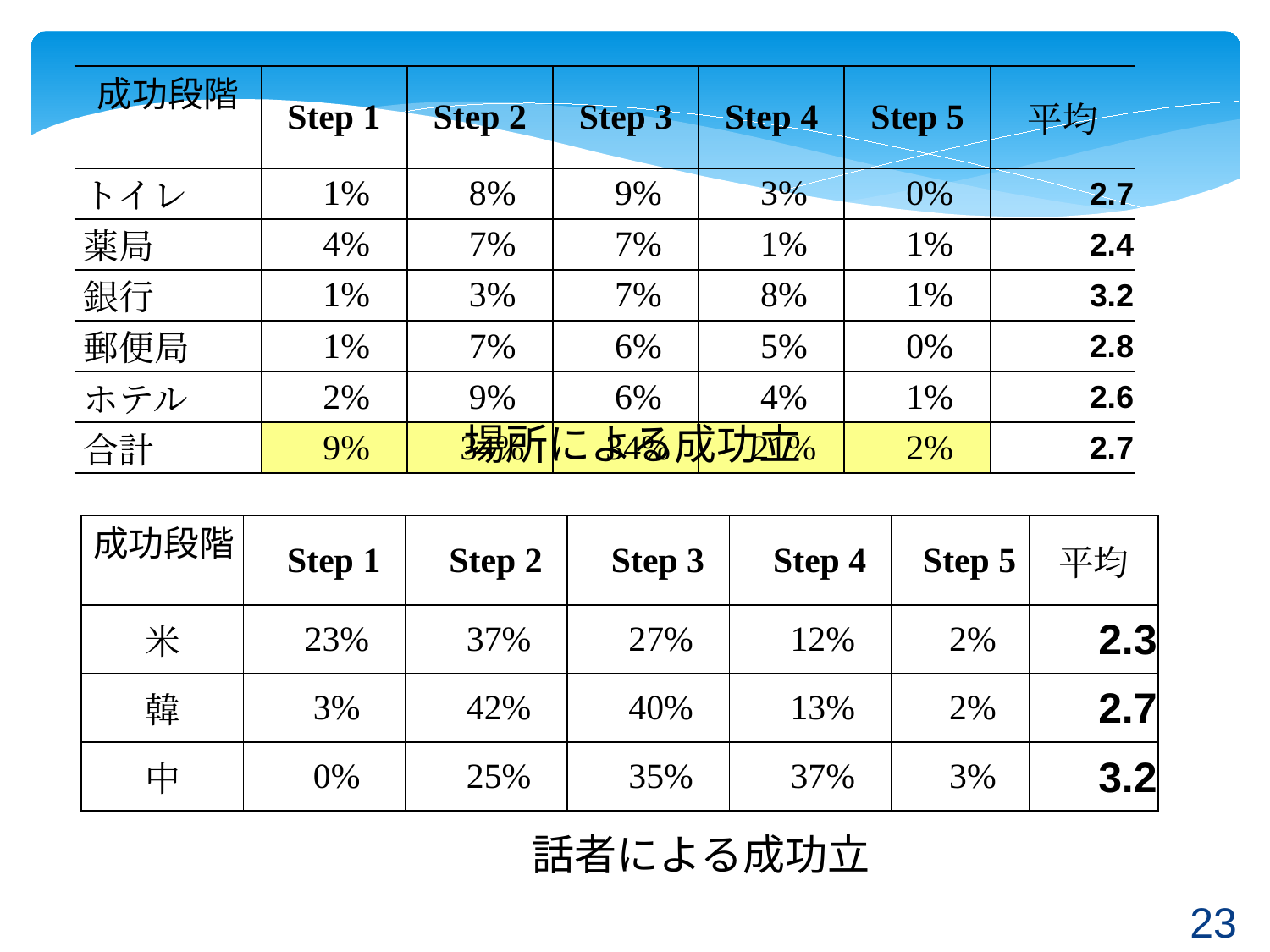

| 成功段階 | Step 1 | Step 2 | Step 3 | Step 4 | Step 5 | 平均 |
| --- | --- | --- | --- | --- | --- | --- |
| トイレ | 1% | 8% | 9% | 3% | 0% | 2.7 |
| 薬局 | 4% | 7% | 7% | 1% | 1% | 2.4 |
| 銀行 | 1% | 3% | 7% | 8% | 1% | 3.2 |
| 郵便局 | 1% | 7% | 6% | 5% | 0% | 2.8 |
| ホテル | 2% | 9% | 6% | 4% | 1% | 2.6 |
| 合計 | 9% | 34% | 34% | 21% | 2% | 2.7 |
場所による成功立
| 成功段階 | Step 1 | Step 2 | Step 3 | Step 4 | Step 5 | 平均 |
| --- | --- | --- | --- | --- | --- | --- |
| 米 | 23% | 37% | 27% | 12% | 2% | 2.3 |
| 韓 | 3% | 42% | 40% | 13% | 2% | 2.7 |
| 中 | 0% | 25% | 35% | 37% | 3% | 3.2 |
話者による成功立
23